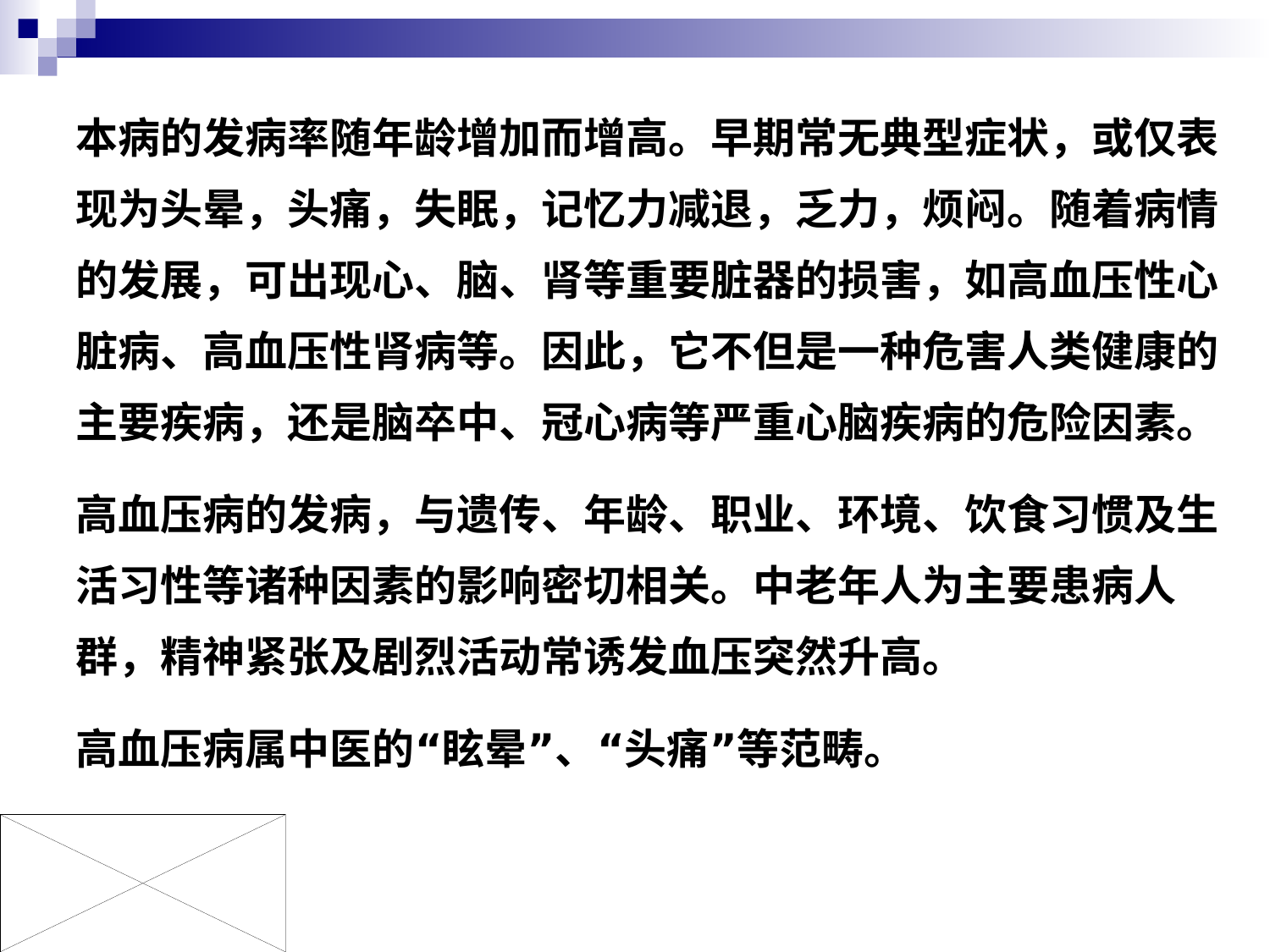

本病的发病率随年龄增加而增高。早期常无典型症状，或仅表现为头晕，头痛，失眠，记忆力减退，乏力，烦闷。随着病情的发展，可出现心、脑、肾等重要脏器的损害，如高血压性心脏病、高血压性肾病等。因此，它不但是一种危害人类健康的主要疾病，还是脑卒中、冠心病等严重心脑疾病的危险因素。
高血压病的发病，与遗传、年龄、职业、环境、饮食习惯及生活习性等诸种因素的影响密切相关。中老年人为主要患病人群，精神紧张及剧烈活动常诱发血压突然升高。
高血压病属中医的“眩晕”、“头痛”等范畴。